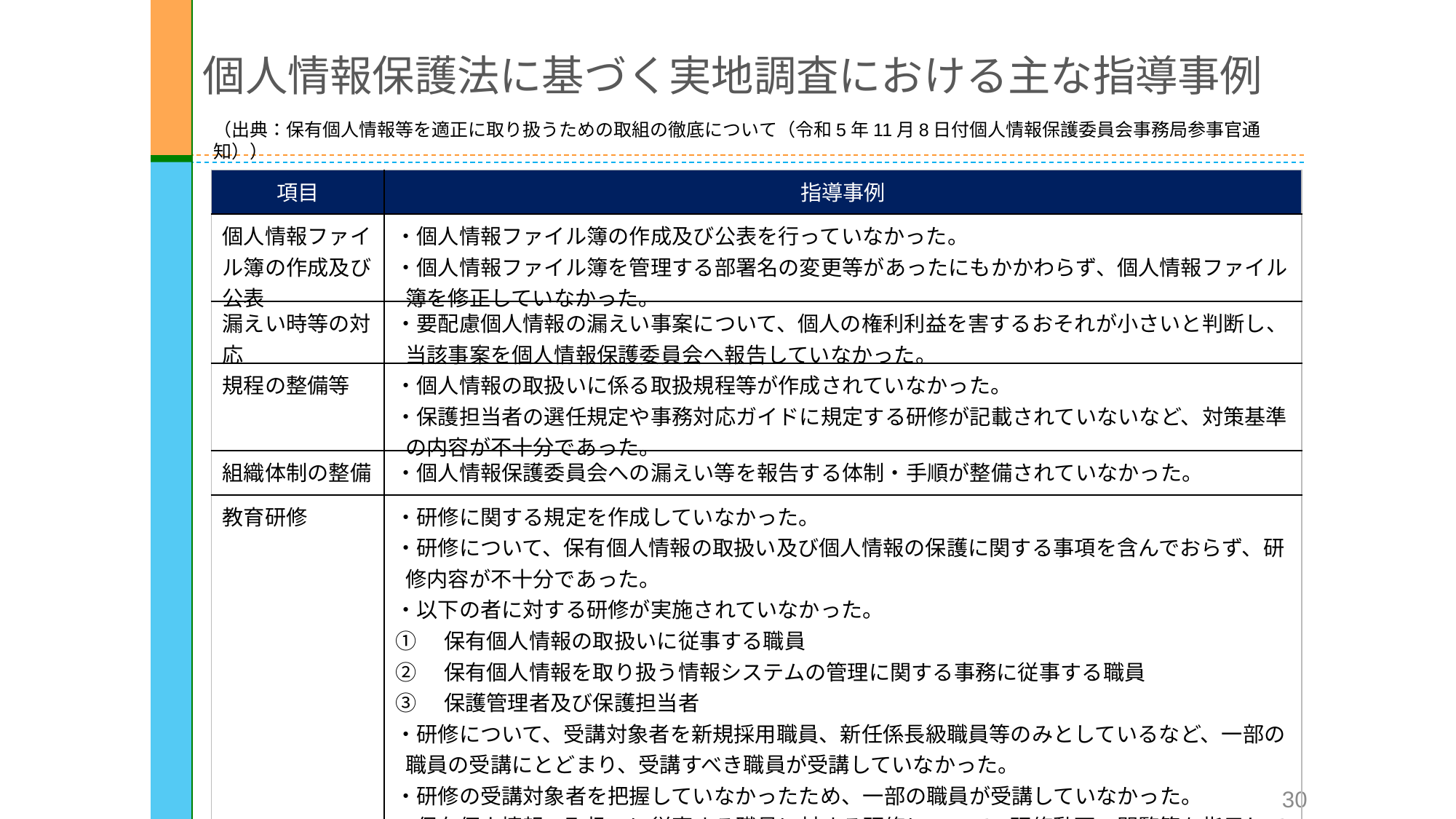

個人情報保護法に基づく実地調査における主な指導事例
（出典：保有個人情報等を適正に取り扱うための取組の徹底について（令和5年11月8日付個人情報保護委員会事務局参事官通知））

| 項目 | 指導事例 |
| --- | --- |
| 個人情報ファイル簿の作成及び公表 | ・個人情報ファイル簿の作成及び公表を行っていなかった。 ・個人情報ファイル簿を管理する部署名の変更等があったにもかかわらず、個人情報ファイル簿を修正していなかった。 |
| 漏えい時等の対応 | ・要配慮個人情報の漏えい事案について、個人の権利利益を害するおそれが小さいと判断し、当該事案を個人情報保護委員会へ報告していなかった。 |
| 規程の整備等 | ・個人情報の取扱いに係る取扱規程等が作成されていなかった。 ・保護担当者の選任規定や事務対応ガイドに規定する研修が記載されていないなど、対策基準の内容が不十分であった。 |
| 組織体制の整備 | ・個人情報保護委員会への漏えい等を報告する体制・手順が整備されていなかった。 |
| 教育研修 | ・研修に関する規定を作成していなかった。 ・研修について、保有個人情報の取扱い及び個人情報の保護に関する事項を含んでおらず、研修内容が不十分であった。 ・以下の者に対する研修が実施されていなかった。 ①　保有個人情報の取扱いに従事する職員 ②　保有個人情報を取り扱う情報システムの管理に関する事務に従事する職員 ③　保護管理者及び保護担当者 ・研修について、受講対象者を新規採用職員、新任係長級職員等のみとしているなど、一部の職員の受講にとどまり、受講すべき職員が受講していなかった。 ・研修の受講対象者を把握していなかったため、一部の職員が受講していなかった。 ・保有個人情報の取扱いに従事する職員に対する研修について、研修動画の閲覧等を指示していたものの、その受講状況を確認していなかった。また、個人データを取り扱う非常勤職員を受講対象としていなかった。 |
30